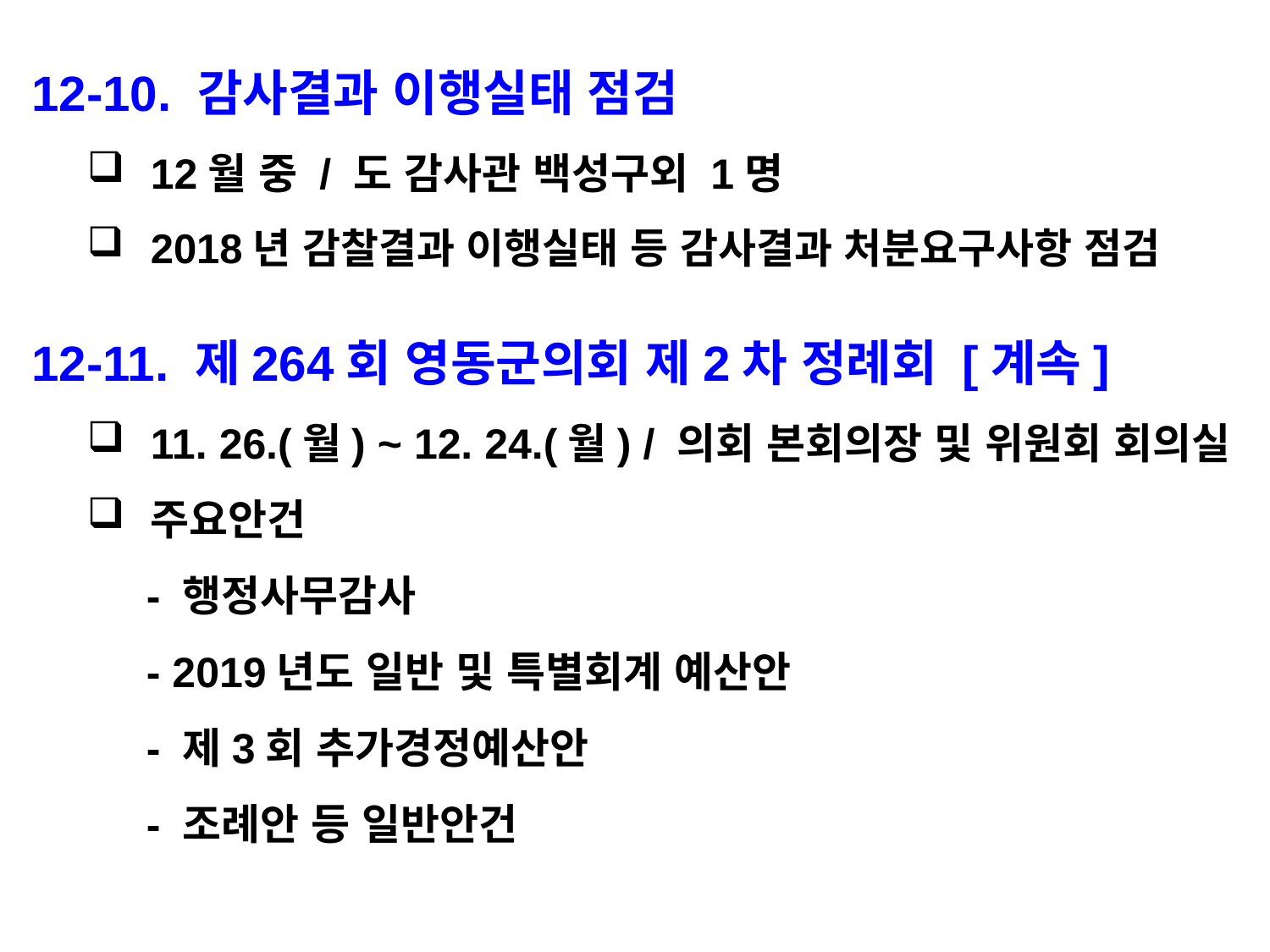

12-10. 감사결과 이행실태 점검
12월 중 / 도 감사관 백성구외 1명
2018년 감찰결과 이행실태 등 감사결과 처분요구사항 점검
12-11. 제264회 영동군의회 제2차 정례회 [계속]
11. 26.(월) ~ 12. 24.(월) / 의회 본회의장 및 위원회 회의실
주요안건
     - 행정사무감사
     - 2019년도 일반 및 특별회계 예산안
     - 제3회 추가경정예산안
     - 조례안 등 일반안건